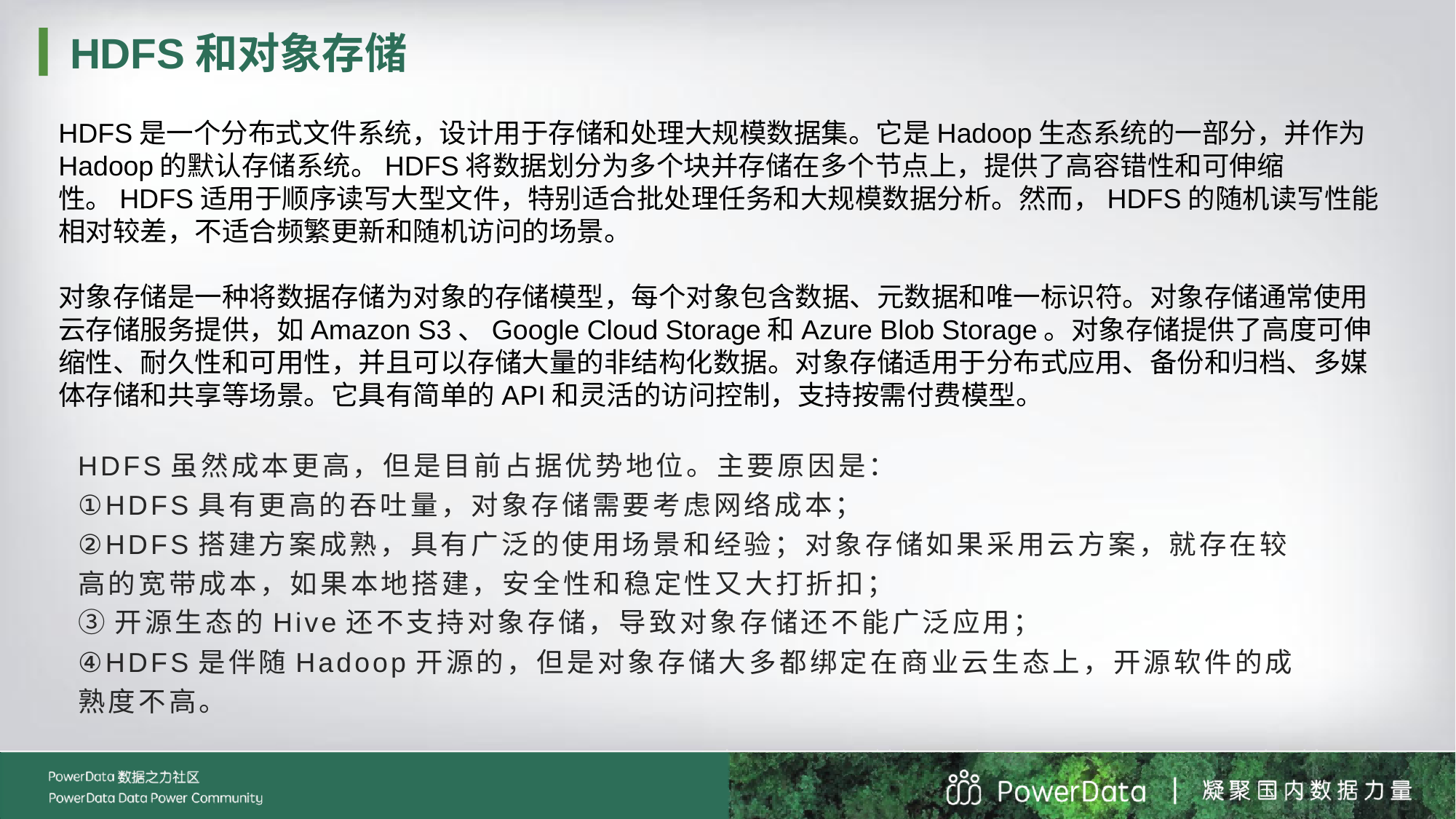

HDFS和对象存储

HDFS是一个分布式文件系统，设计用于存储和处理大规模数据集。它是Hadoop生态系统的一部分，并作为Hadoop的默认存储系统。HDFS将数据划分为多个块并存储在多个节点上，提供了高容错性和可伸缩性。HDFS适用于顺序读写大型文件，特别适合批处理任务和大规模数据分析。然而，HDFS的随机读写性能相对较差，不适合频繁更新和随机访问的场景。

对象存储是一种将数据存储为对象的存储模型，每个对象包含数据、元数据和唯一标识符。对象存储通常使用云存储服务提供，如Amazon S3、Google Cloud Storage和Azure Blob Storage。对象存储提供了高度可伸缩性、耐久性和可用性，并且可以存储大量的非结构化数据。对象存储适用于分布式应用、备份和归档、多媒体存储和共享等场景。它具有简单的API和灵活的访问控制，支持按需付费模型。

HDFS虽然成本更高，但是目前占据优势地位。主要原因是：
①HDFS具有更高的吞吐量，对象存储需要考虑网络成本；
②HDFS搭建方案成熟，具有广泛的使用场景和经验；对象存储如果采用云方案，就存在较高的宽带成本，如果本地搭建，安全性和稳定性又大打折扣；
③开源生态的Hive还不支持对象存储，导致对象存储还不能广泛应用；
④HDFS是伴随Hadoop开源的，但是对象存储大多都绑定在商业云生态上，开源软件的成熟度不高。